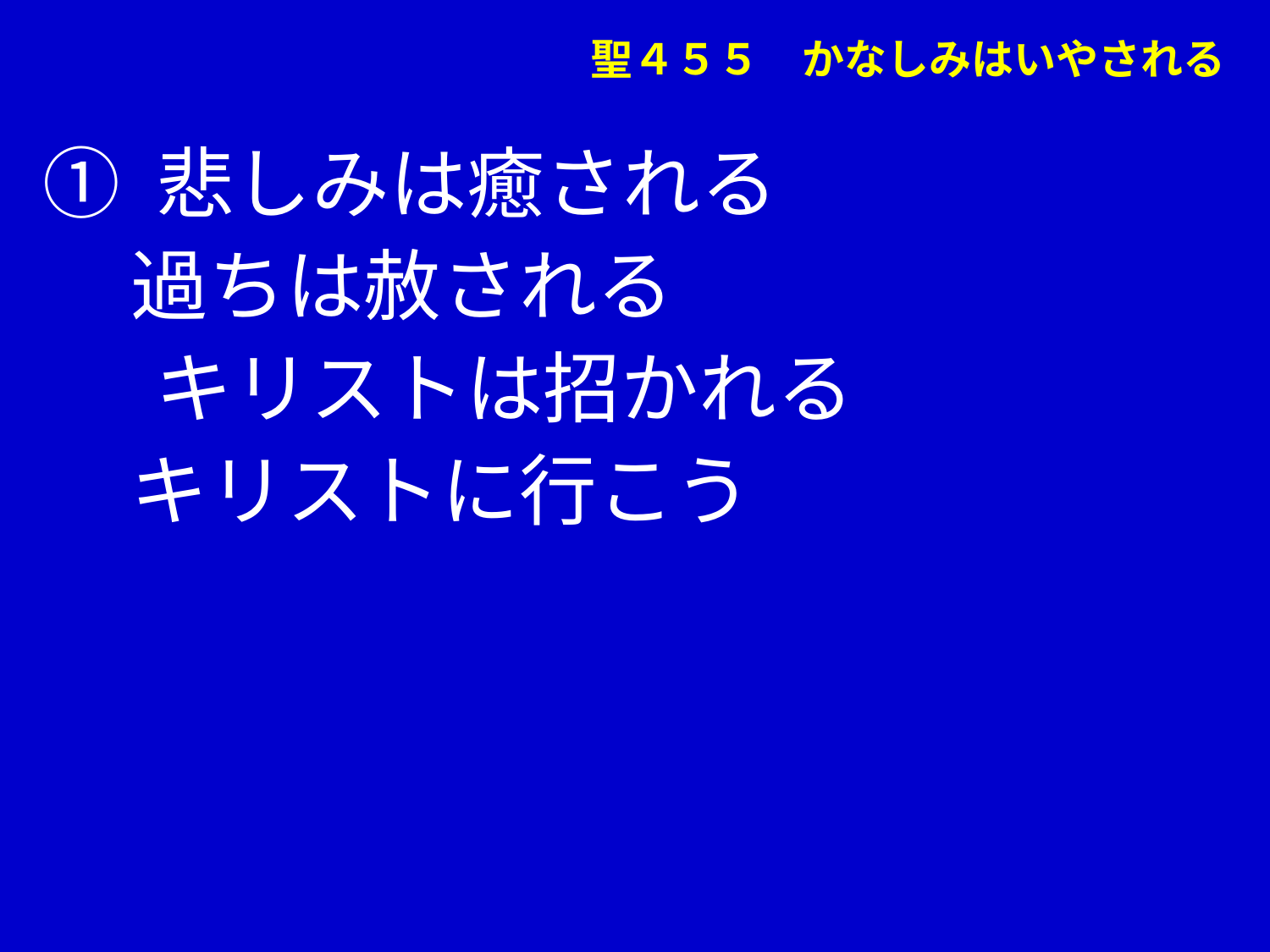

聖４５５　かなしみはいやされる
① 悲しみは癒される
    過ちは赦される
　  キリストは招かれる
    キリストに行こう